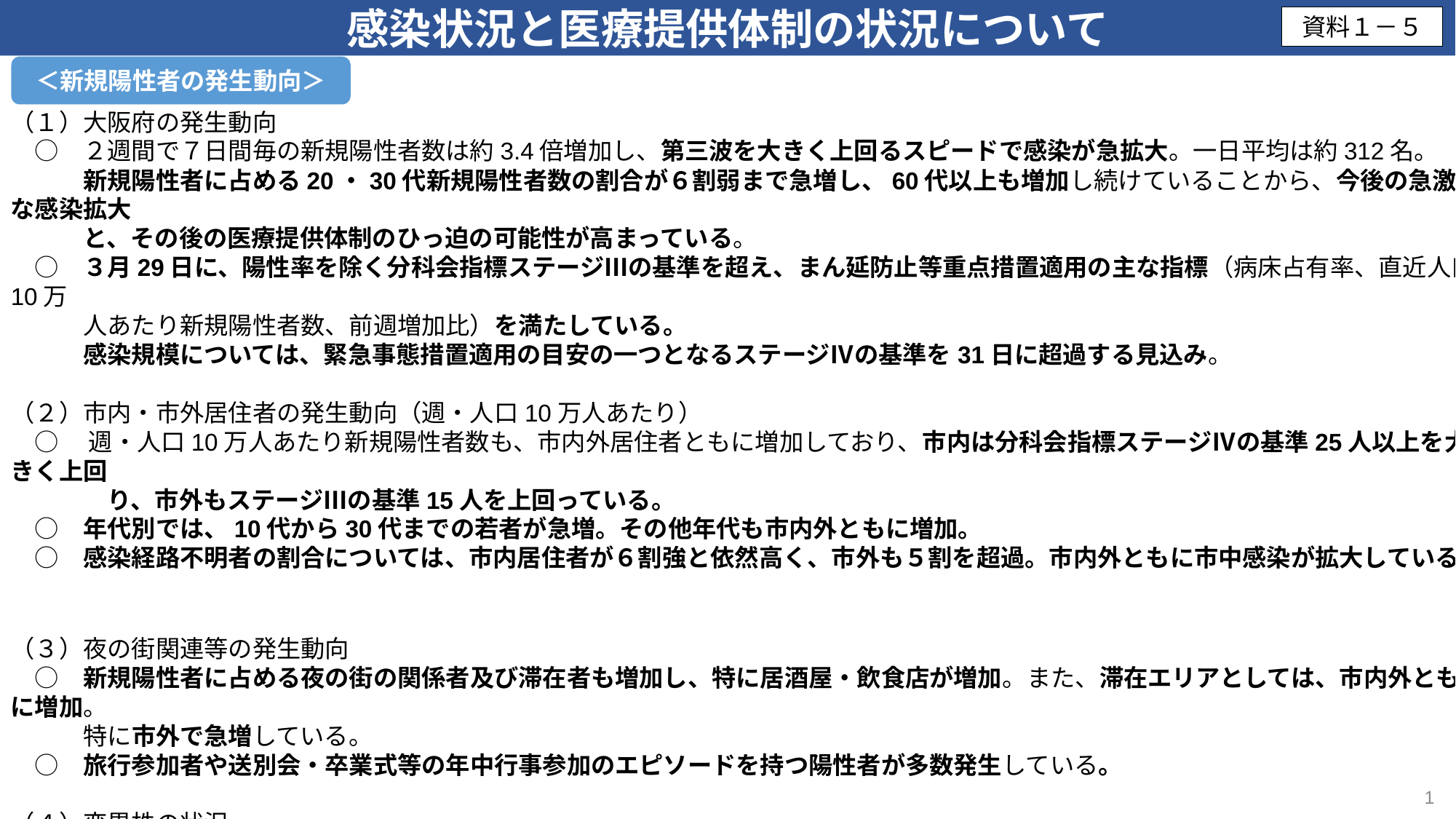

感染状況と医療提供体制の状況について
資料１－５
＜新規陽性者の発生動向＞

（１）大阪府の発生動向
　○　２週間で７日間毎の新規陽性者数は約3.4倍増加し、第三波を大きく上回るスピードで感染が急拡大。一日平均は約312名。
　　　新規陽性者に占める20・30代新規陽性者数の割合が６割弱まで急増し、60代以上も増加し続けていることから、今後の急激な感染拡大
　　　と、その後の医療提供体制のひっ迫の可能性が高まっている。
　○　３月29日に、陽性率を除く分科会指標ステージⅢの基準を超え、まん延防止等重点措置適用の主な指標（病床占有率、直近人口10万
　　　人あたり新規陽性者数、前週増加比）を満たしている。
　　　感染規模については、緊急事態措置適用の目安の一つとなるステージⅣの基準を31日に超過する見込み。

（２）市内・市外居住者の発生動向（週・人口10万人あたり）
　○　 週・人口10万人あたり新規陽性者数も、市内外居住者ともに増加しており、市内は分科会指標ステージⅣの基準25人以上を大きく上回
　　　　り、市外もステージⅢの基準15人を上回っている。
　○　年代別では、10代から30代までの若者が急増。その他年代も市内外ともに増加。
　○　感染経路不明者の割合については、市内居住者が６割強と依然高く、市外も５割を超過。市内外ともに市中感染が拡大している。

（３）夜の街関連等の発生動向
　○　新規陽性者に占める夜の街の関係者及び滞在者も増加し、特に居酒屋・飲食店が増加。また、滞在エリアとしては、市内外ともに増加。
　　　特に市外で急増している。
　○　旅行参加者や送別会・卒業式等の年中行事参加のエピソードを持つ陽性者が多数発生している。

（４）変異株の状況
　○　変異株PCR検査陽性率は36.0％（変異株PCR検査件数817件、変異株PCR陽性者数294人）であり、変異株陽性者の濃厚接触者や
　　　接触可能性のある人等を除けば、11.3％（変異株PCR検査件数584件、変異株PCR陽性者数66人）と、３月20日時点の5.3％から増加。
　　　※別途、国が実施した検査で㉕人が陽性判明
　　　 なお、直近１週間の変異株PCR陽性判明率は6.7％（新規陽性者1,576人、変異株PCR陽性者数105人）となっている。
1